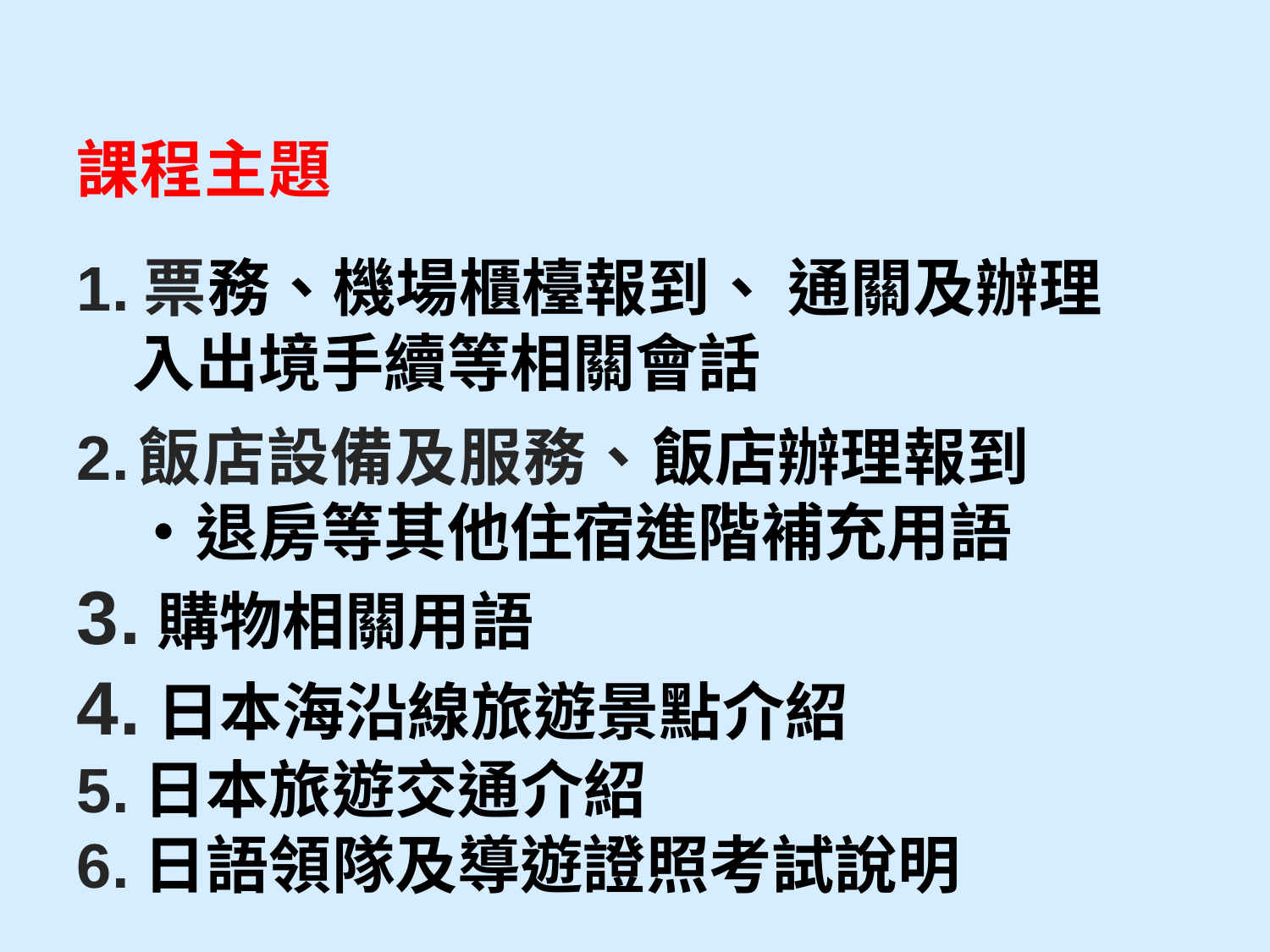

# 課程主題 1.票務、機場櫃檯報到、 通關及辦理 入出境手續等相關會話   2. 飯店設備及服務、飯店辦理報到 ‧退房等其他住宿進階補充用語 3.購物相關用語 4.日本海沿線旅遊景點介紹 5.日本旅遊交通介紹 6.日語領隊及導遊證照考試說明